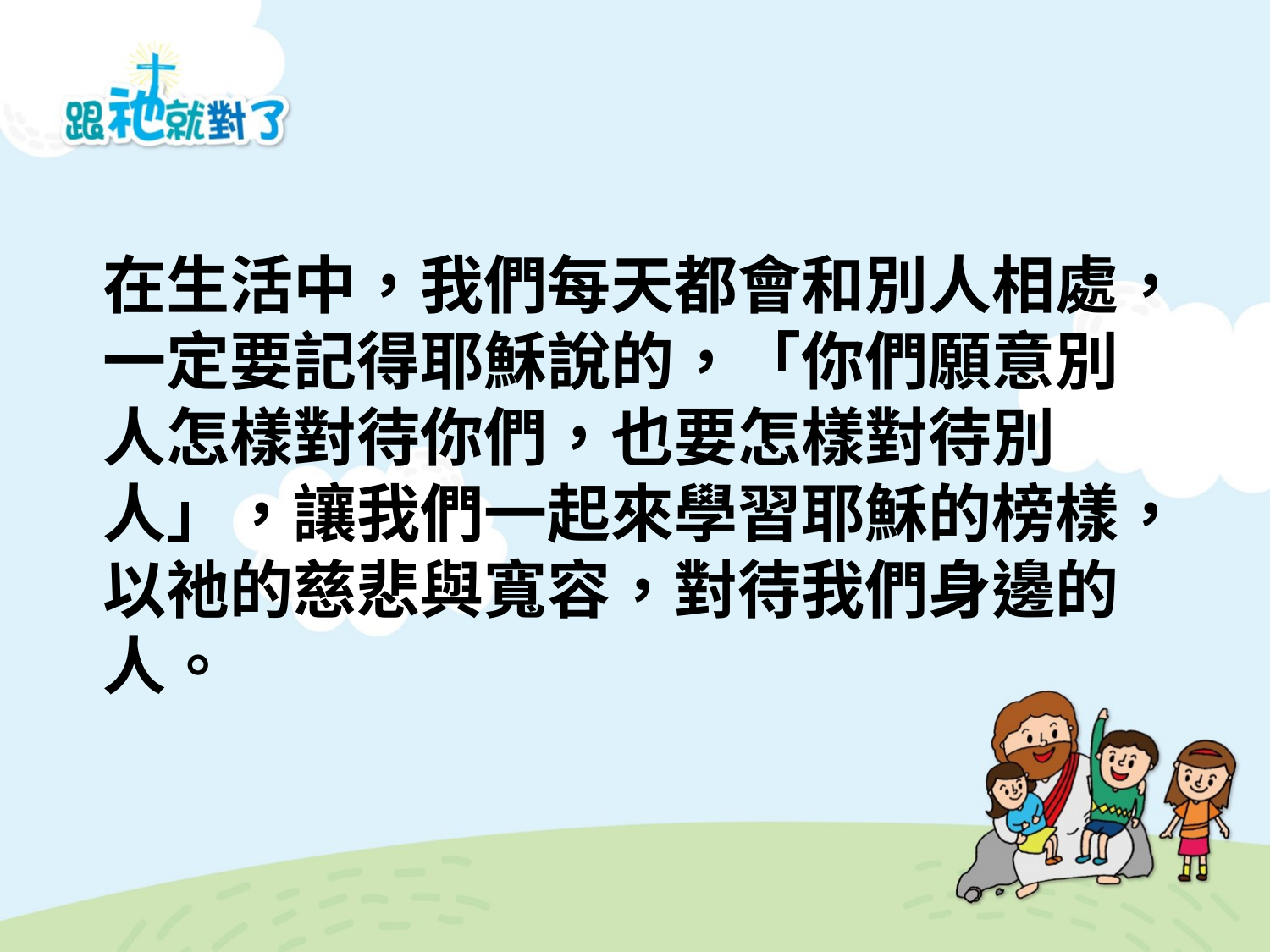

在生活中，我們每天都會和別人相處，一定要記得耶穌說的，「你們願意別人怎樣對待你們，也要怎樣對待別人」，讓我們一起來學習耶穌的榜樣，以祂的慈悲與寬容，對待我們身邊的人。